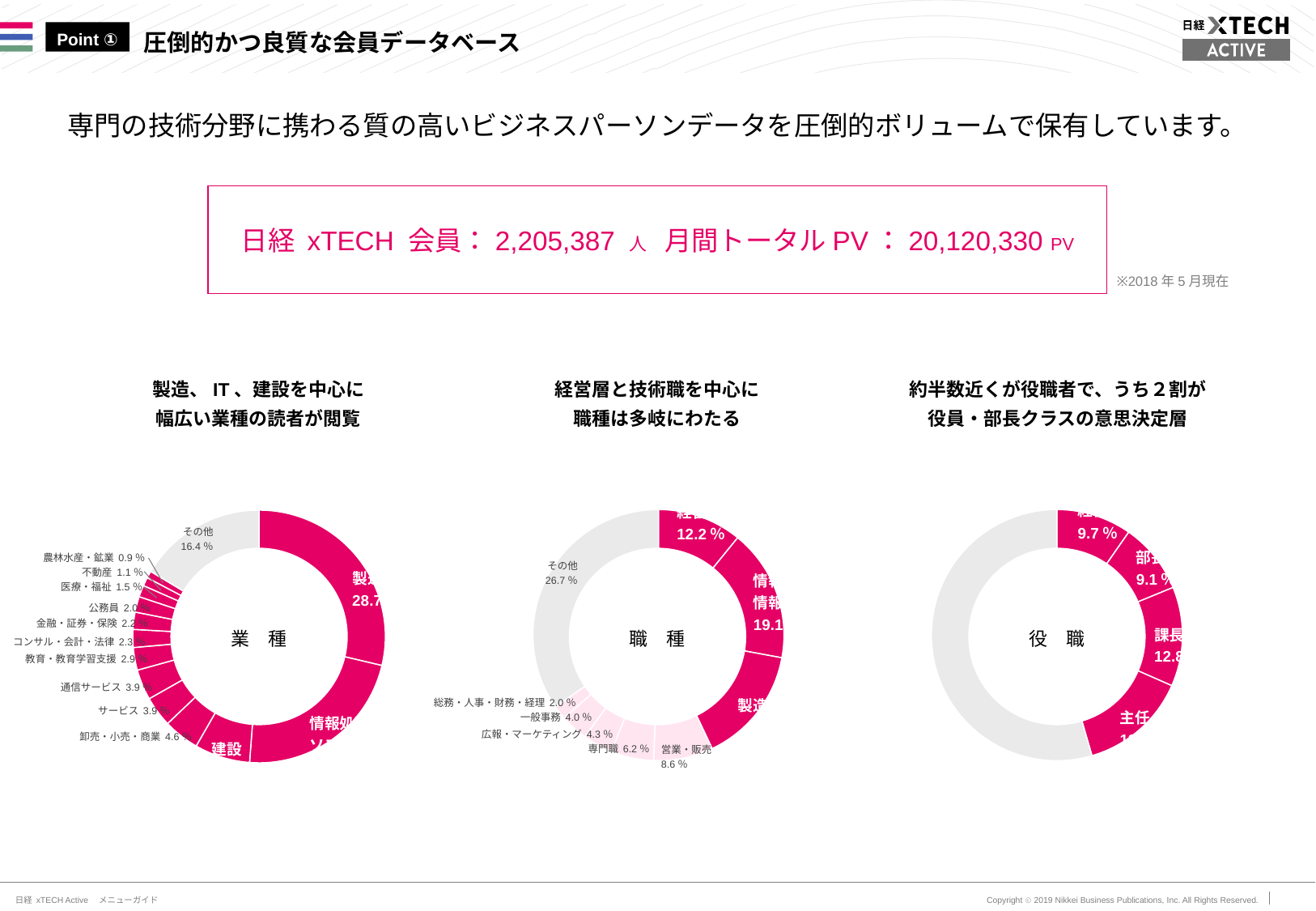

# 圧倒的かつ良質な会員データベース
Point ①
専門の技術分野に携わる質の高いビジネスパーソンデータを圧倒的ボリュームで保有しています。
日経 xTECH 会員：2,205,387 人   月間トータルPV：20,120,330 PV
※2018年5月現在
製造、IT、建設を中心に
幅広い業種の読者が閲覧
経営層と技術職を中心に
職種は多岐にわたる
約半数近くが役職者で、うち２割が
役員・部長クラスの意思決定層

### Chart

| Category |  |
|---|---|
経営者・役員・経営企画
12.2％
職　種
その他
26.7％
情報処理・
情報システム
19.1％
製造関連
（設計・開発・生産・物流など）
16.9％
総務・人事・財務・経理 2.0％
一般事務 4.0％
広報・マーケティング 4.3％
専門職 6.2％
営業・販売
8.6％

### Chart

| Category |  |
|---|---|
経営層・役員クラス
9.7％
部長クラス
9.1％
役　職
課長クラス
12.8％
主任／係長クラス
13.9％

### Chart

| Category |  |
|---|---|
その他
16.4％
農林水産・鉱業 0.9％
業　種
不動産 1.1％
製造
28.7％
医療・福祉 1.5％
公務員 2.0％
金融・証券・保険 2.2％
コンサル・会計・法律 2.3％
教育・教育学習支援 2.9％
通信サービス 3.9％
サービス 3.9％
情報処理、SI、
ソフトウェア
22.5％
卸売・小売・商業 4.6％
建設
7.1％